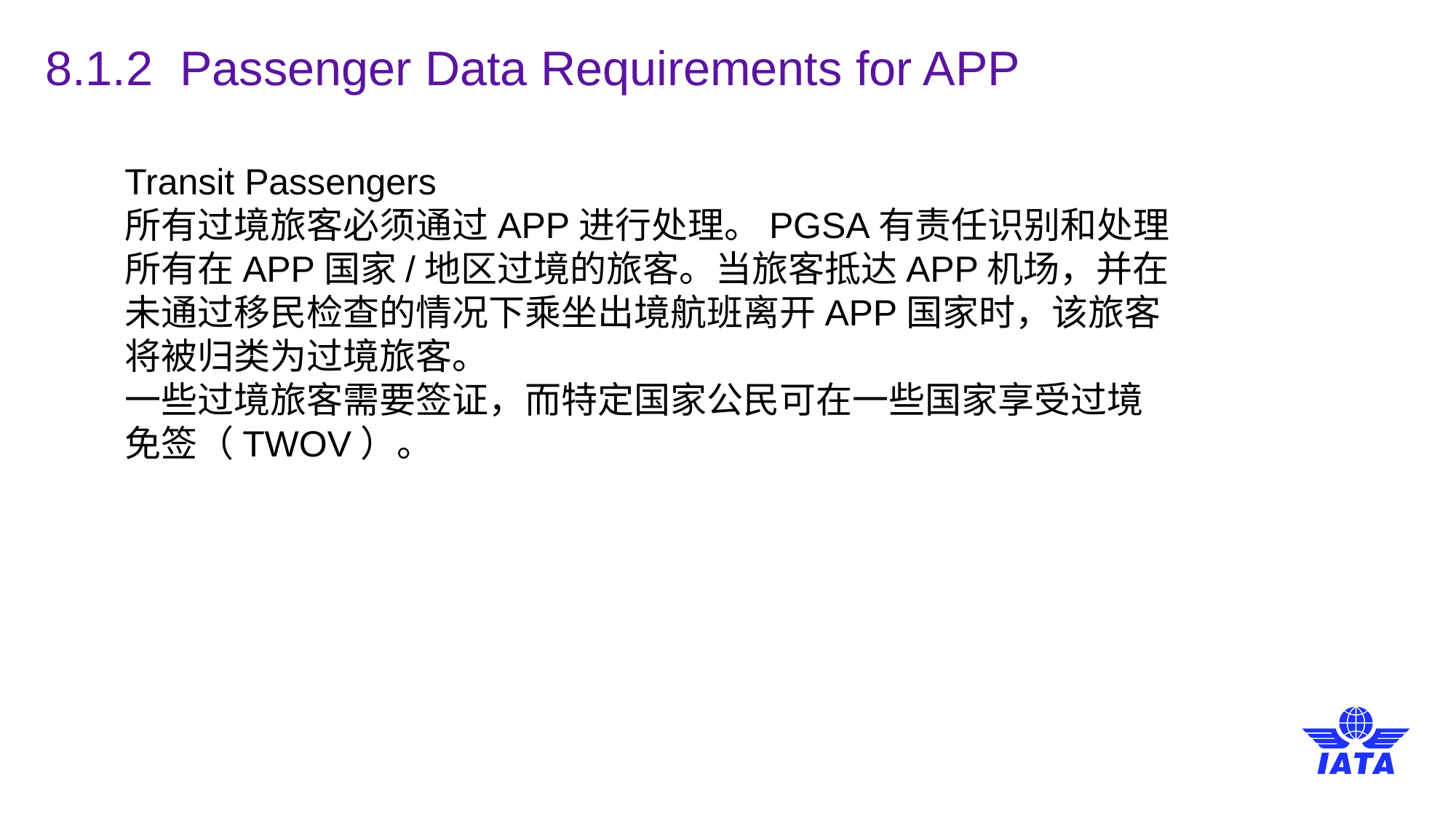

# 8.1.2  Passenger Data Requirements for APP
Transit Passengers
所有过境旅客必须通过APP进行处理。PGSA有责任识别和处理所有在APP国家/地区过境的旅客。当旅客抵达APP机场，并在未通过移民检查的情况下乘坐出境航班离开APP国家时，该旅客将被归类为过境旅客。
一些过境旅客需要签证，而特定国家公民可在一些国家享受过境免签（TWOV）。
12